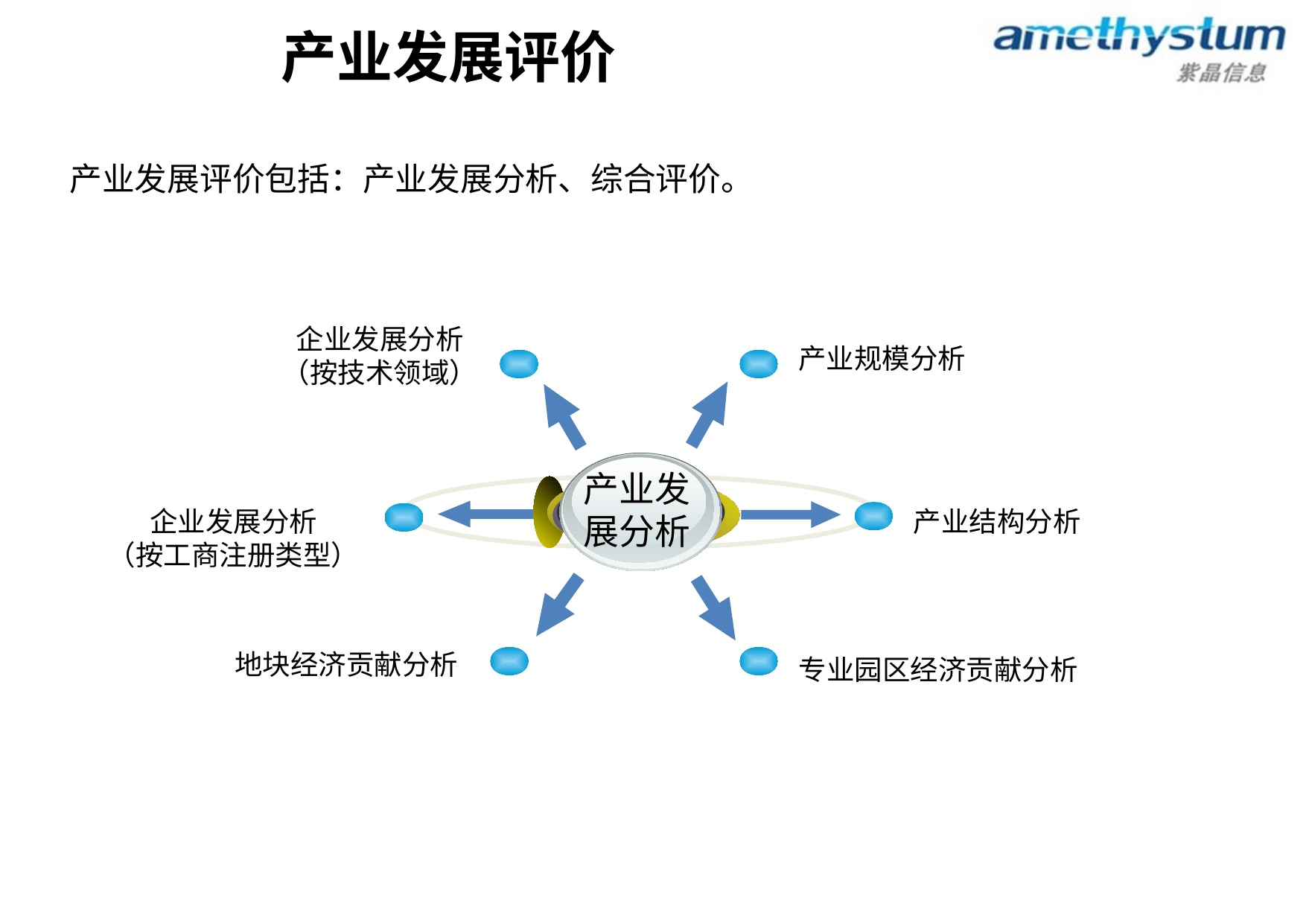

综管平台-产业发展评价
产业发展评价包括：产业发展分析、综合评价。

企业发展分析
（按技术领域）
产业规模分析

产业发
展分析

企业发展分析
（按工商注册类型）
产业结构分析

地块经济贡献分析

专业园区经济贡献分析